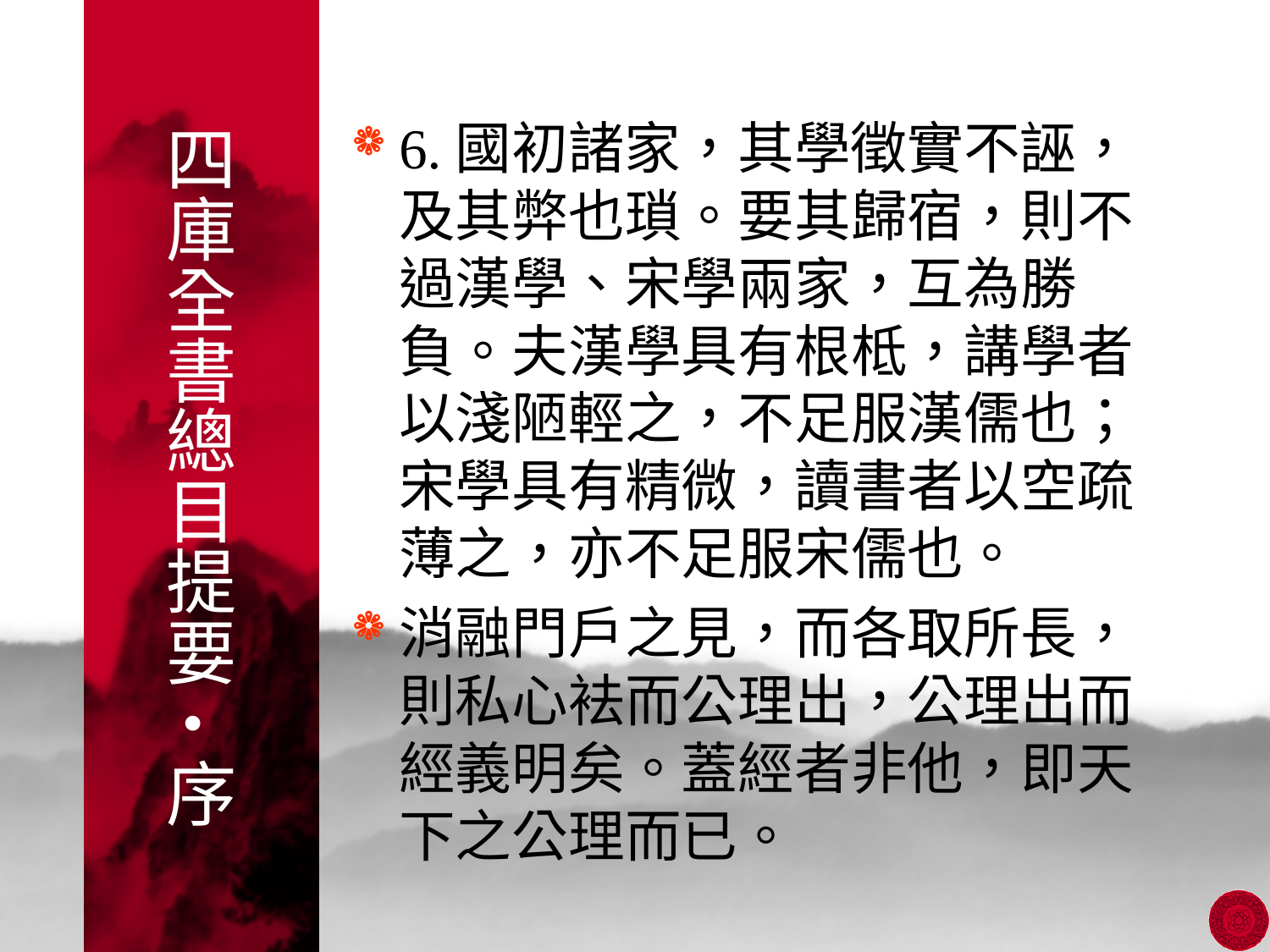

6.國初諸家，其學徵實不誣，及其弊也瑣。要其歸宿，則不過漢學、宋學兩家，互為勝負。夫漢學具有根柢，講學者以淺陋輕之，不足服漢儒也；宋學具有精微，讀書者以空疏薄之，亦不足服宋儒也。
消融門戶之見，而各取所長，則私心袪而公理出，公理出而經義明矣。蓋經者非他，即天下之公理而已。

# 四庫全書總目提要‧序